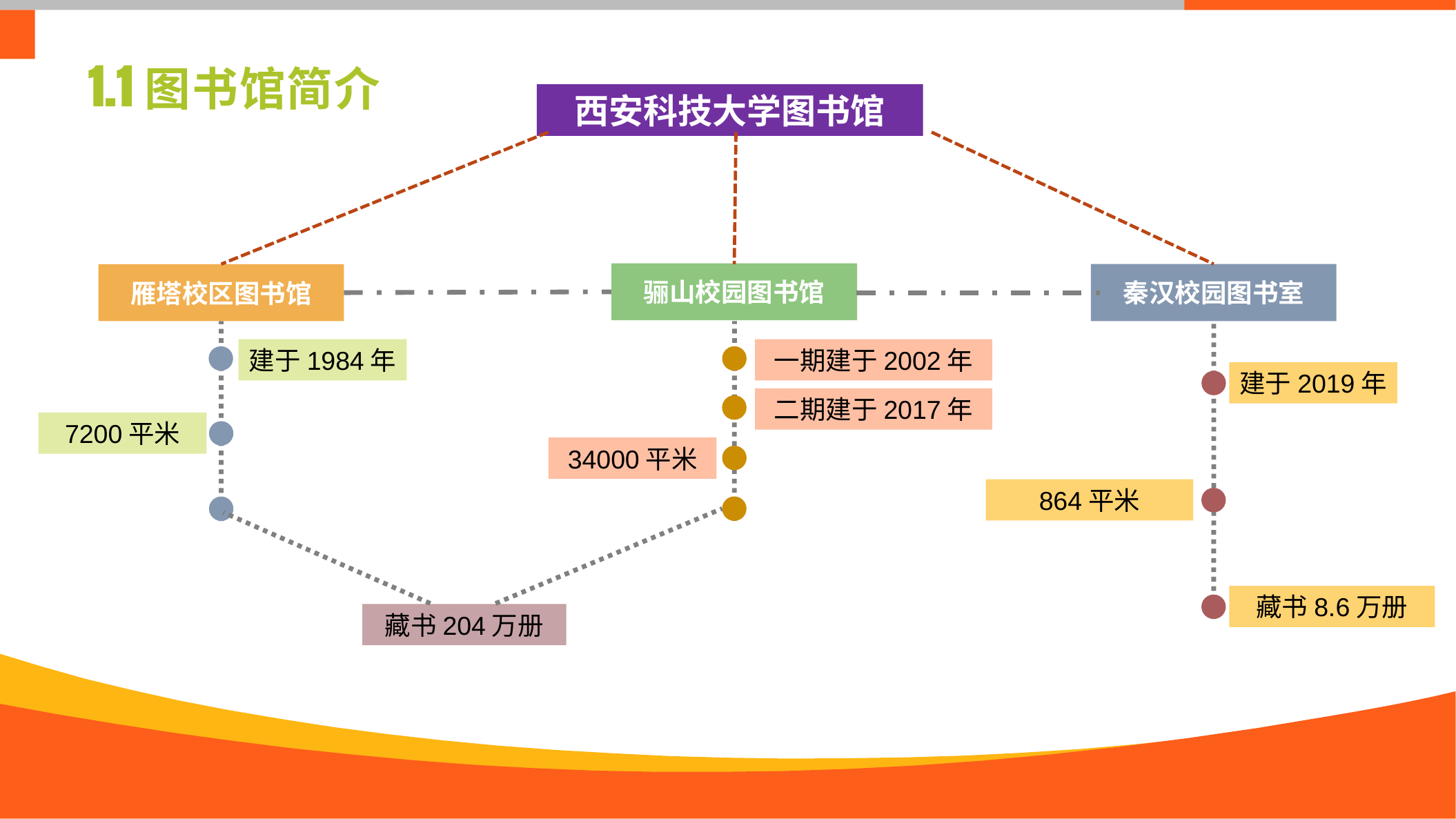

1.1图书馆简介
西安科技大学图书馆
骊山校园图书馆
秦汉校园图书室
雁塔校区图书馆
建于1984年
一期建于2002年

建于2019年

二期建于2017年

7200平米

34000平米

864平米

藏书8.6万册

藏书204万册